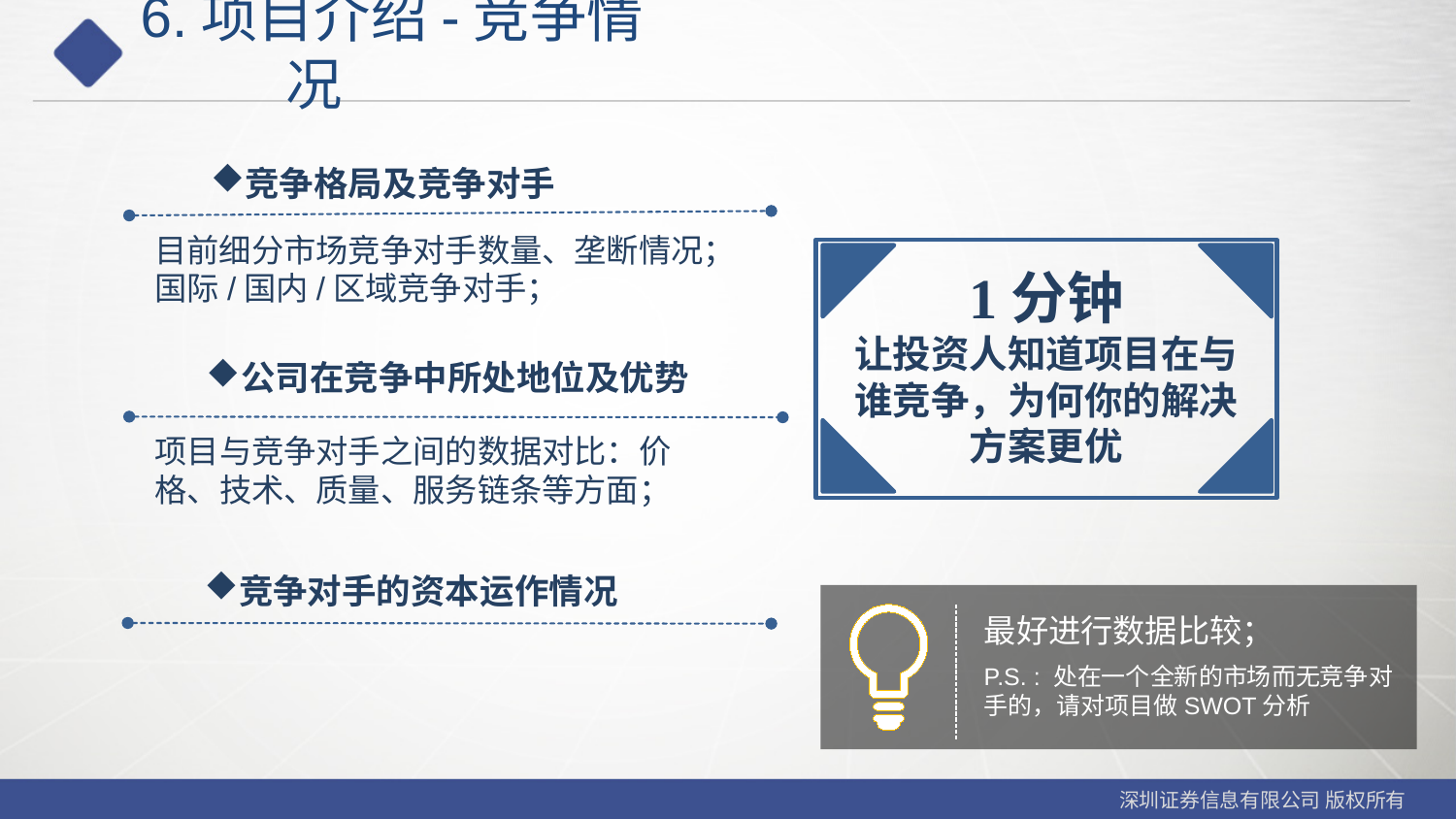

# 6.项目介绍-竞争情况
竞争格局及竞争对手

目前细分市场竞争对手数量、垄断情况；国际/国内/区域竞争对手；

1分钟
让投资人知道项目在与谁竞争，为何你的解决方案更优
公司在竞争中所处地位及优势

项目与竞争对手之间的数据对比：价格、技术、质量、服务链条等方面；
竞争对手的资本运作情况

最好进行数据比较；
P.S. : 处在一个全新的市场而无竞争对手的，请对项目做SWOT分析

深圳证券信息有限公司 版权所有